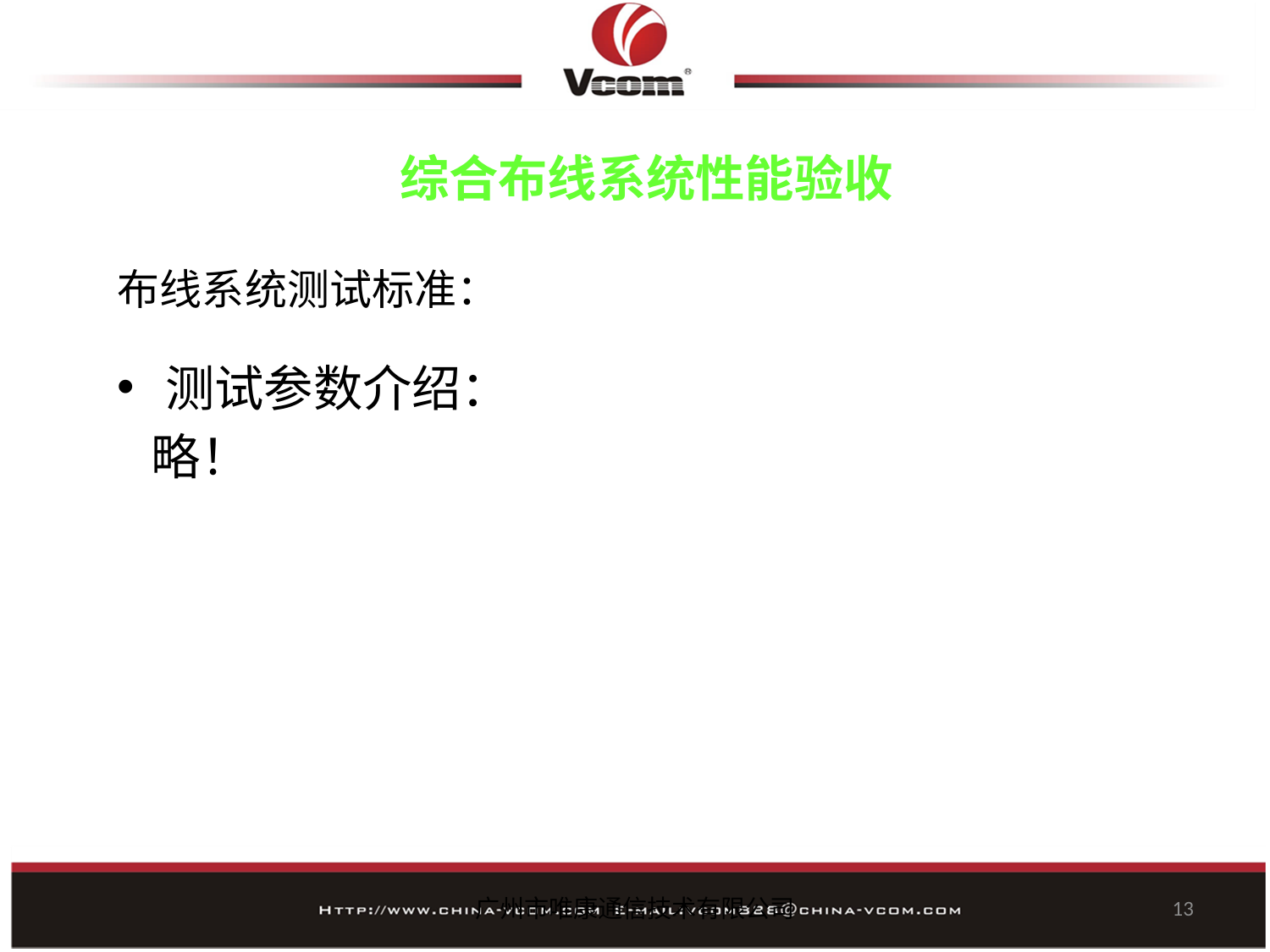

# 综合布线系统性能验收
布线系统测试标准：

测试参数介绍：
  略！
广州市唯康通信技术有限公司
13